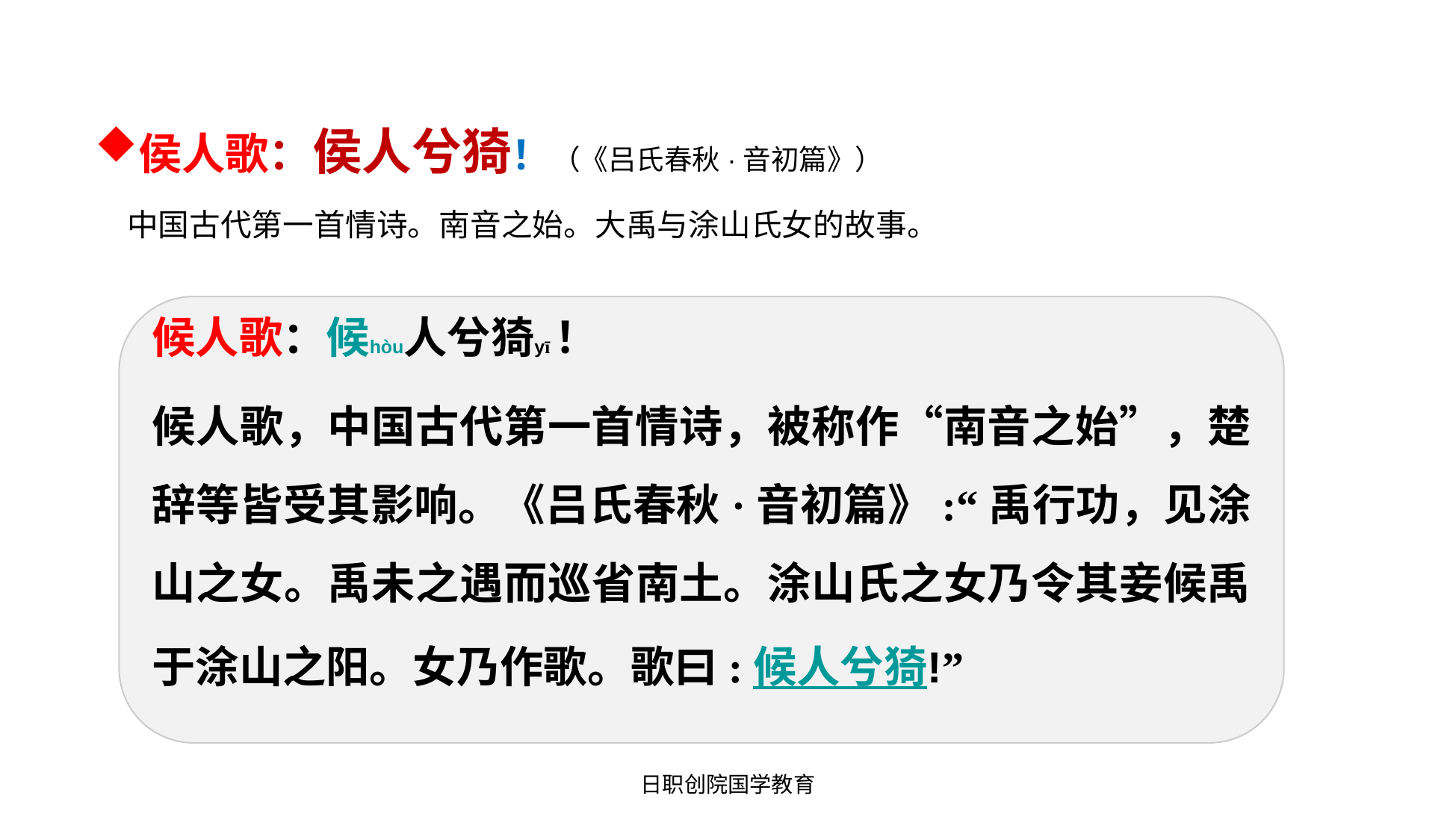

侯人歌：侯人兮猗！（《吕氏春秋·音初篇》）
    中国古代第一首情诗。南音之始。大禹与涂山氏女的故事。
候人歌：候hòu人兮猗yī！
候人歌，中国古代第一首情诗，被称作“南音之始”，楚辞等皆受其影响。《吕氏春秋·音初篇》:“禹行功，见涂山之女。禹未之遇而巡省南土。涂山氏之女乃令其妾候禹于涂山之阳。女乃作歌。歌曰:候人兮猗!”

日职创院国学教育